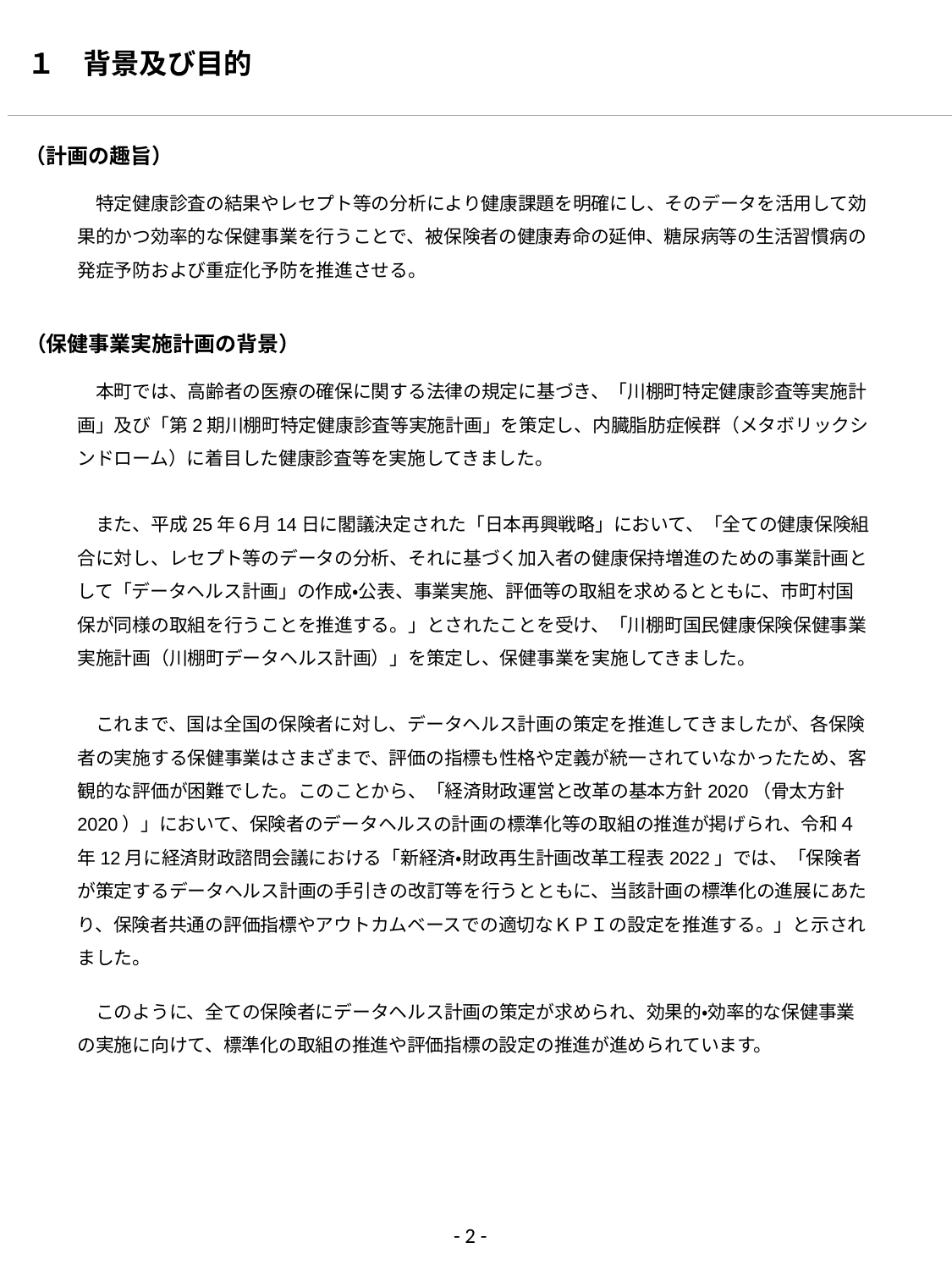

１　背景及び目的
（計画の趣旨）
　特定健康診査の結果やレセプト等の分析により健康課題を明確にし、そのデータを活用して効果的かつ効率的な保健事業を行うことで、被保険者の健康寿命の延伸、糖尿病等の生活習慣病の発症予防および重症化予防を推進させる。
（保健事業実施計画の背景）
　本町では、高齢者の医療の確保に関する法律の規定に基づき、「川棚町特定健康診査等実施計画」及び「第2期川棚町特定健康診査等実施計画」を策定し、内臓脂肪症候群（メタボリックシンドローム）に着目した健康診査等を実施してきました。

　また、平成25年６月14日に閣議決定された「日本再興戦略」において、「全ての健康保険組合に対し、レセプト等のデータの分析、それに基づく加入者の健康保持増進のための事業計画として「データヘルス計画」の作成・公表、事業実施、評価等の取組を求めるとともに、市町村国保が同様の取組を行うことを推進する。」とされたことを受け、「川棚町国民健康保険保健事業実施計画（川棚町データヘルス計画）」を策定し、保健事業を実施してきました。

　これまで、国は全国の保険者に対し、データヘルス計画の策定を推進してきましたが、各保険者の実施する保健事業はさまざまで、評価の指標も性格や定義が統一されていなかったため、客観的な評価が困難でした。このことから、「経済財政運営と改革の基本方針2020（骨太方針2020）」において、保険者のデータヘルスの計画の標準化等の取組の推進が掲げられ、令和４年12月に経済財政諮問会議における「新経済・財政再生計画改革工程表2022」では、「保険者が策定するデータヘルス計画の手引きの改訂等を行うとともに、当該計画の標準化の進展にあたり、保険者共通の評価指標やアウトカムベースでの適切なＫＰＩの設定を推進する。」と示されました。
　このように、全ての保険者にデータヘルス計画の策定が求められ、効果的・効率的な保健事業の実施に向けて、標準化の取組の推進や評価指標の設定の推進が進められています。
- 2 -